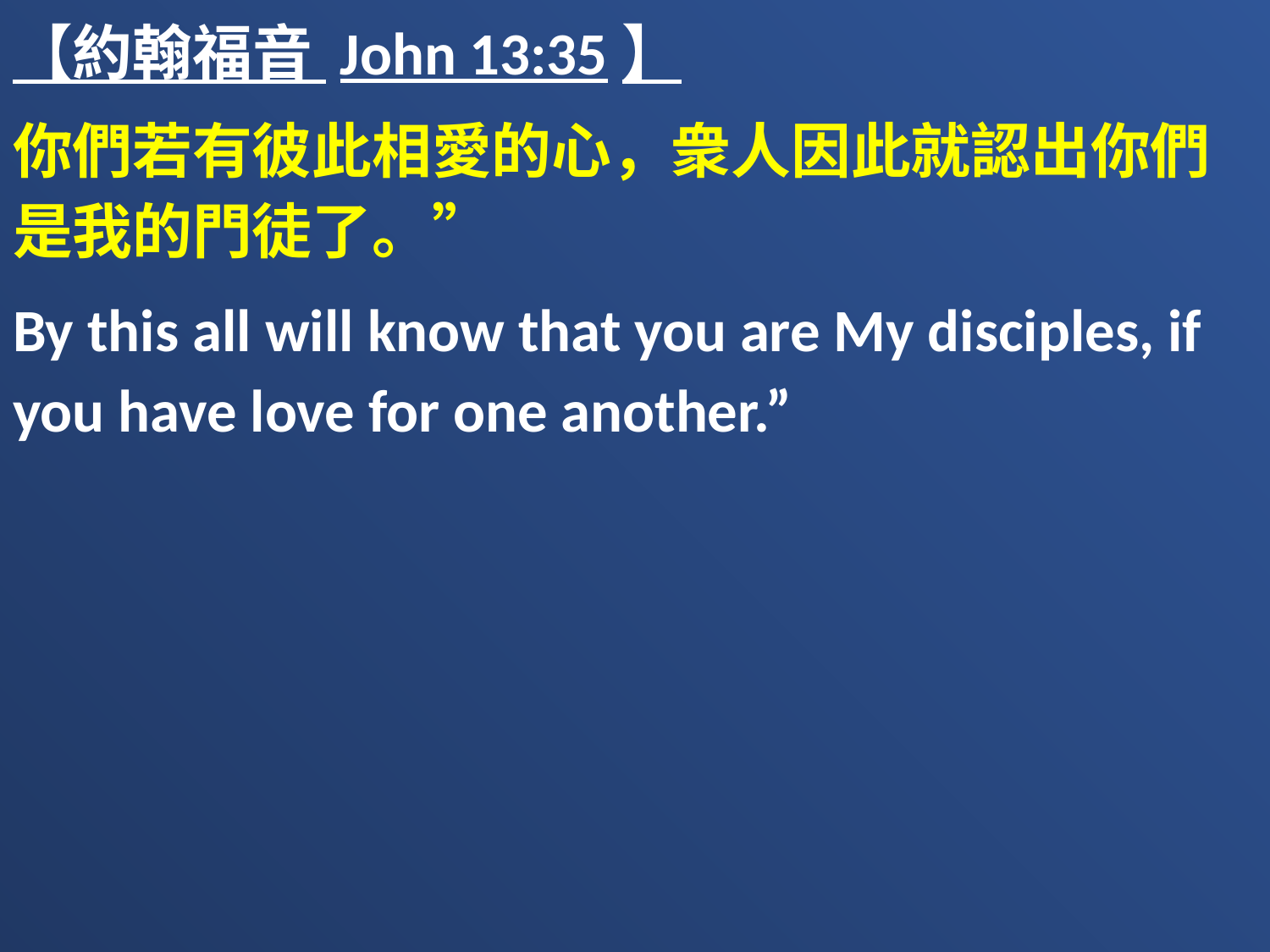

【約翰福音 John 13:35】
你們若有彼此相愛的心，衆人因此就認出你們是我的門徒了。”
By this all will know that you are My disciples, if you have love for one another.”